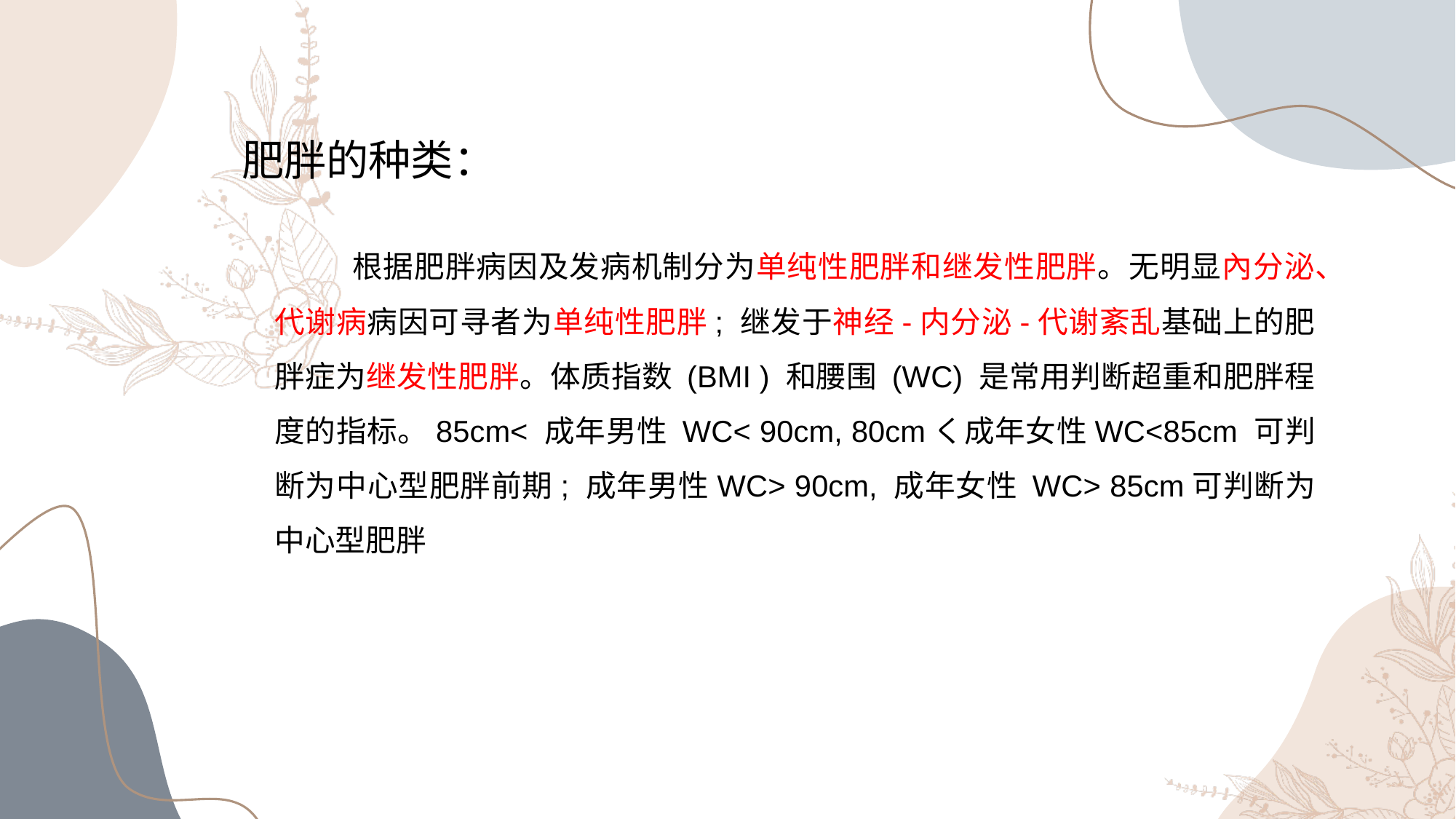

肥胖的种类：
        根据肥胖病因及发病机制分为单纯性肥胖和继发性肥胖。无明显內分泌、代谢病病因可寻者为单纯性肥胖; 继发于神经-内分泌-代谢紊乱基础上的肥胖症为继发性肥胖。体质指数 (BMI ) 和腰围 (WC) 是常用判断超重和肥胖程度的指标。85cm< 成年男性 WC< 90cm, 80cmく成年女性WC<85cm 可判断为中心型肥胖前期; 成年男性WC> 90cm, 成年女性 WC> 85cm可判断为中心型肥胖